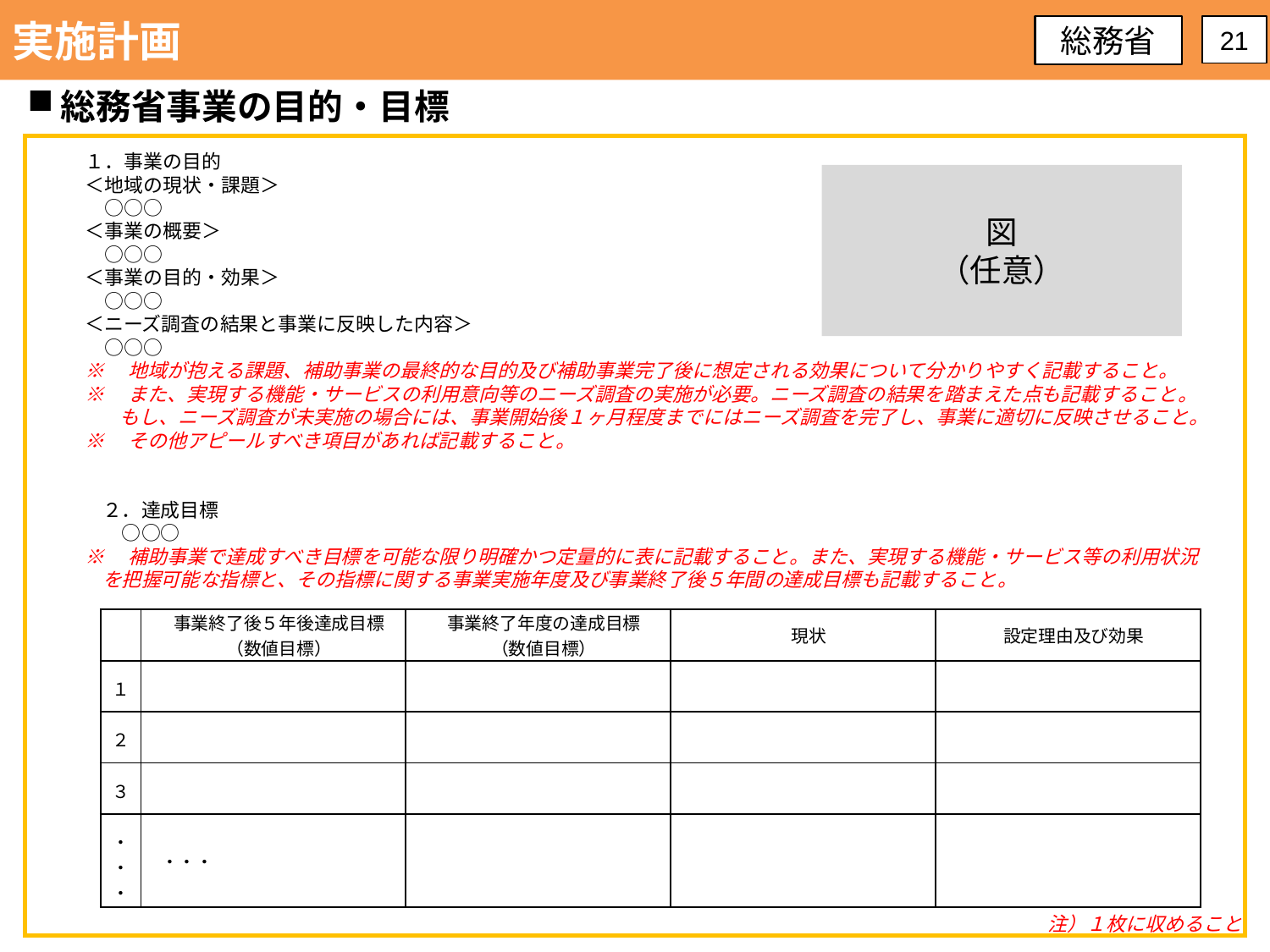

実施計画
総務省
21
総務省事業の目的・目標

１．事業の目的
＜地域の現状・課題＞
　○○○
＜事業の概要＞
　○○○
＜事業の目的・効果＞
　○○○
＜ニーズ調査の結果と事業に反映した内容＞
　○○○
※　地域が抱える課題、補助事業の最終的な目的及び補助事業完了後に想定される効果について分かりやすく記載すること。
※　また、実現する機能・サービスの利用意向等のニーズ調査の実施が必要。ニーズ調査の結果を踏まえた点も記載すること。もし、ニーズ調査が未実施の場合には、事業開始後１ヶ月程度までにはニーズ調査を完了し、事業に適切に反映させること。
※　その他アピールすべき項目があれば記載すること。

２．達成目標
　○○○
※　補助事業で達成すべき目標を可能な限り明確かつ定量的に表に記載すること。また、実現する機能・サービス等の利用状況を把握可能な指標と、その指標に関する事業実施年度及び事業終了後５年間の達成目標も記載すること。
図
（任意）
|  | 事業終了後５年後達成目標 （数値目標） | 事業終了年度の達成目標 （数値目標） | 現状 | 設定理由及び効果 |
| --- | --- | --- | --- | --- |
| １ |  |  |  |  |
| ２ |  |  |  |  |
| ３ |  |  |  |  |
| ・ ・ ・ | ・・・ |  |  |  |
注）１枚に収めること